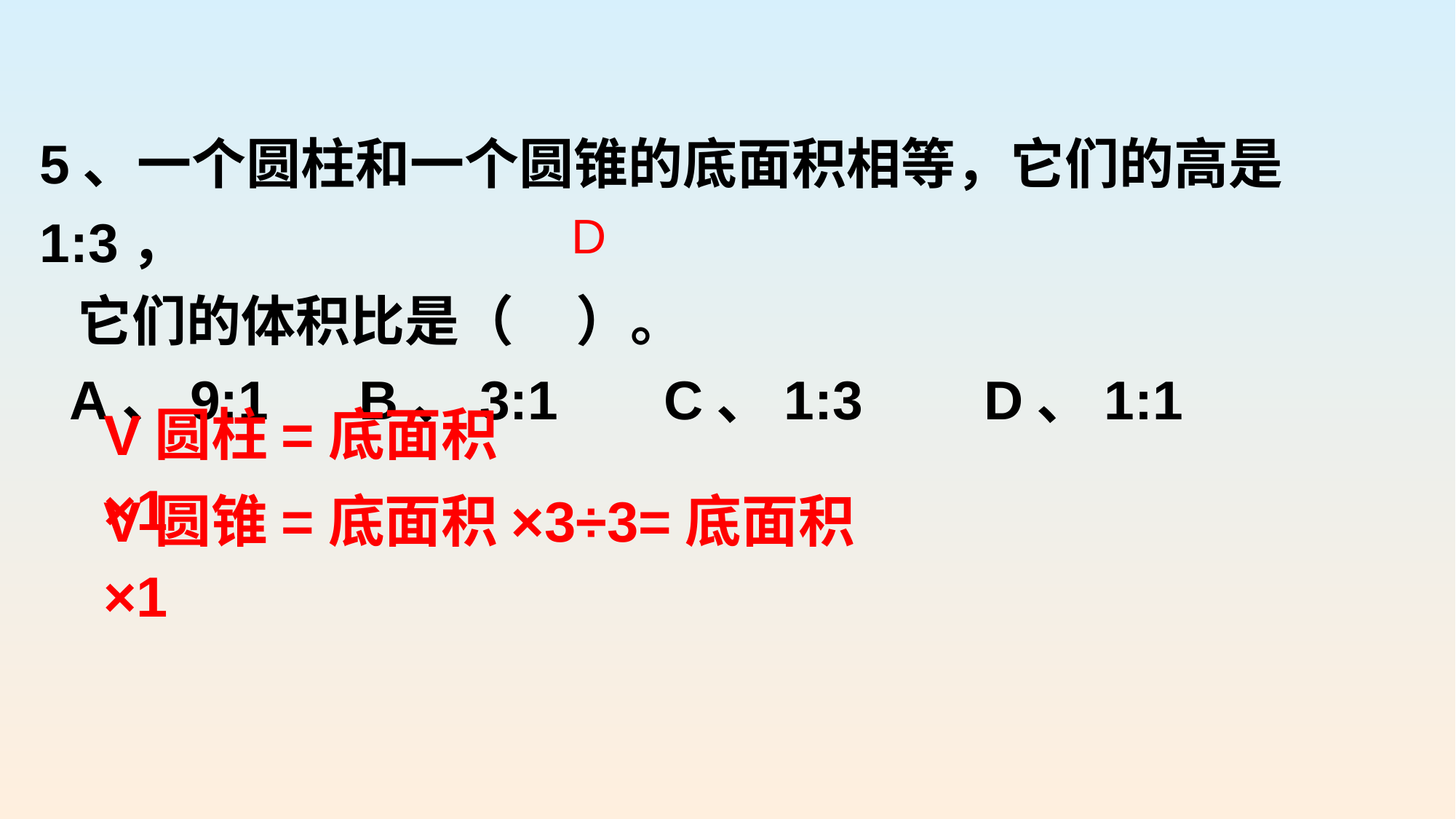

5、一个圆柱和一个圆锥的底面积相等，它们的高是1:3，
  它们的体积比是（     ）。
  A、9:1      B、3:1       C、1:3        D、1:1
D
V圆柱=底面积×1
V圆锥=底面积×3÷3=底面积×1